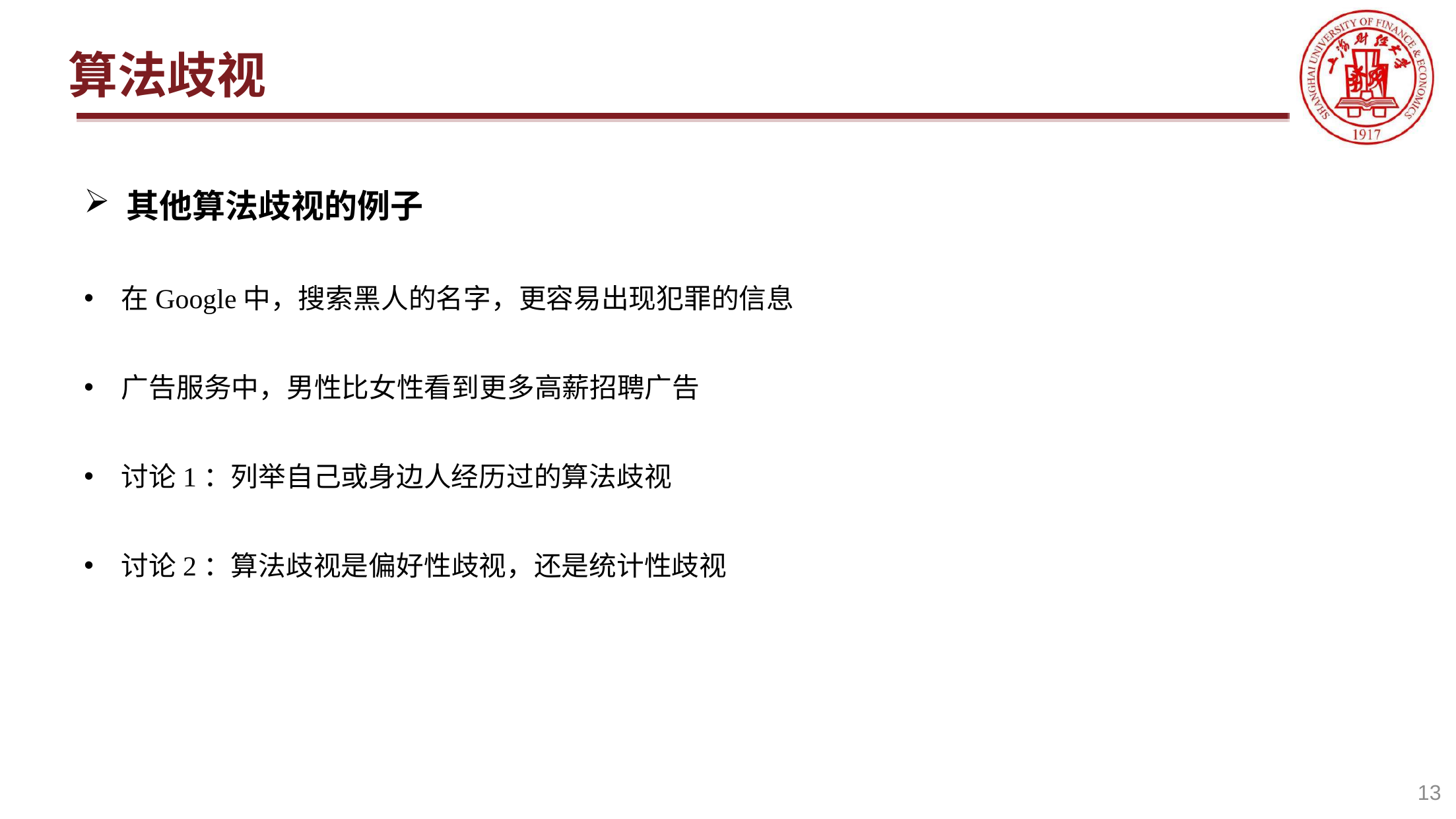

# 算法歧视
其他算法歧视的例子

在Google中，搜索黑人的名字，更容易出现犯罪的信息

广告服务中，男性比女性看到更多高薪招聘广告

讨论1：列举自己或身边人经历过的算法歧视

讨论2：算法歧视是偏好性歧视，还是统计性歧视

13